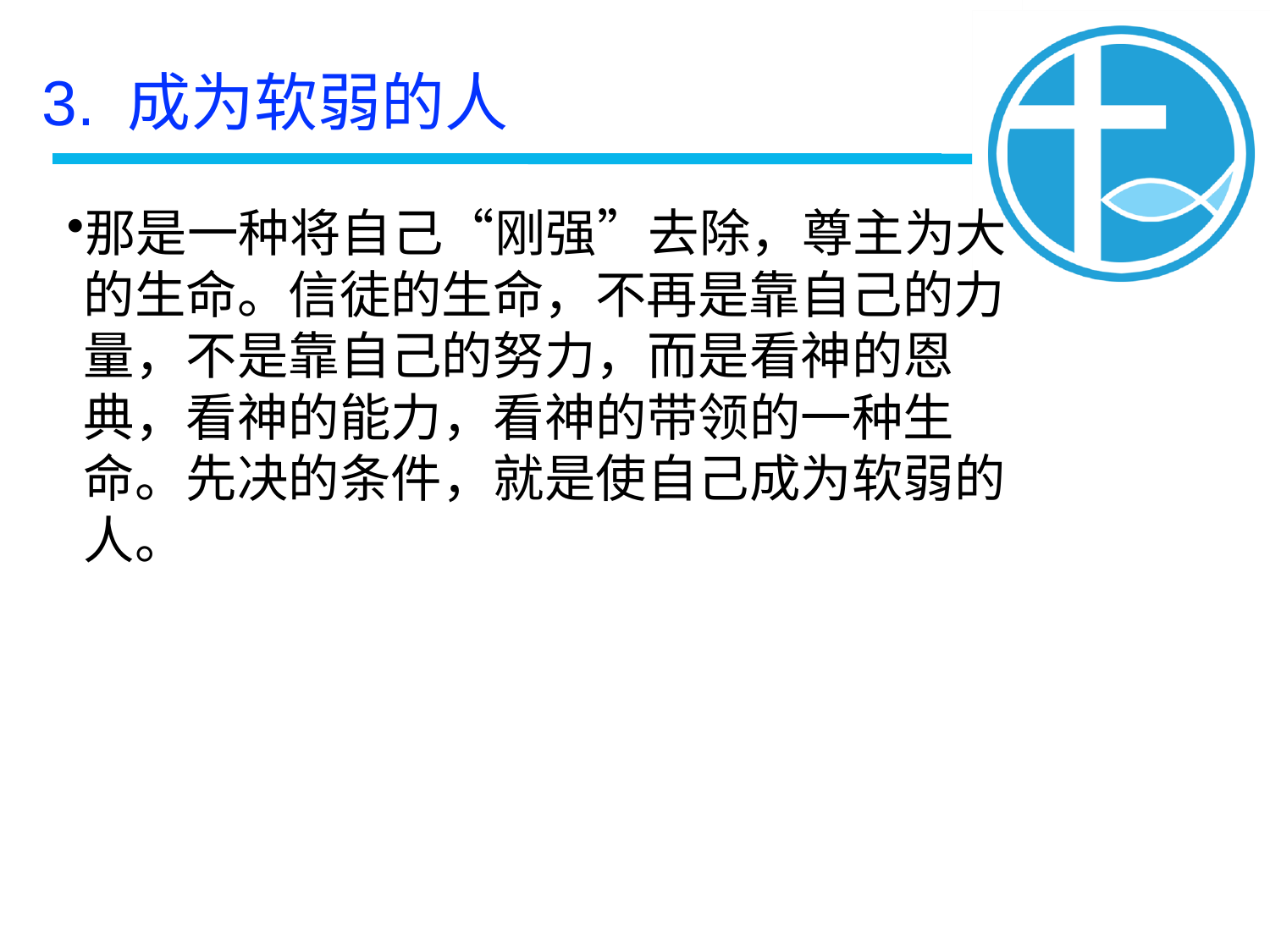

3. 成为软弱的人
那是一种将自己“刚强”去除，尊主为大的生命。信徒的生命，不再是靠自己的力量，不是靠自己的努力，而是看神的恩典，看神的能力，看神的带领的一种生命。先决的条件，就是使自己成为软弱的人。